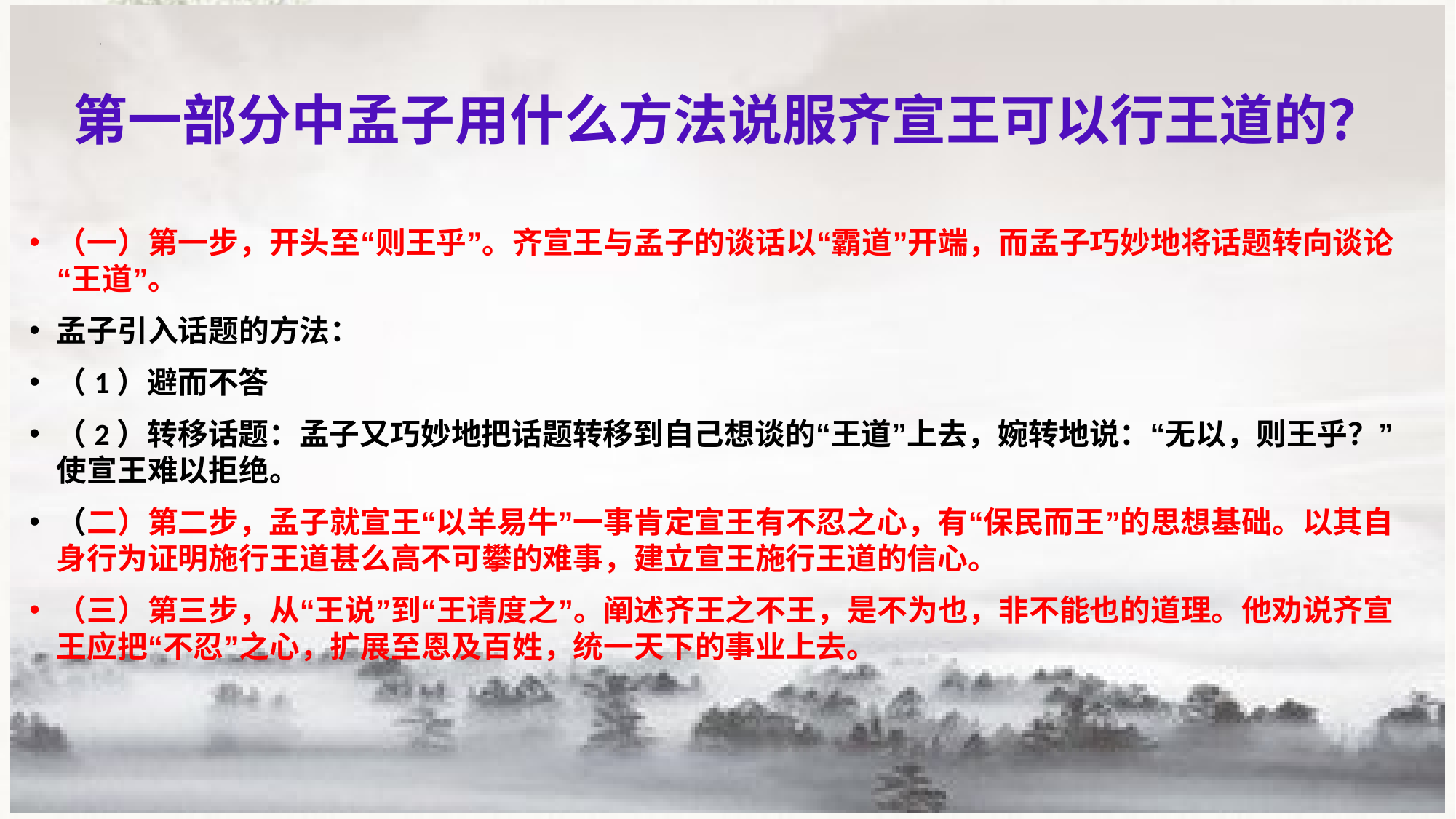

# 第一部分中孟子用什么方法说服齐宣王可以行王道的？
（一）第一步，开头至“则王乎”。齐宣王与孟子的谈话以“霸道”开端，而孟子巧妙地将话题转向谈论“王道”。
孟子引入话题的方法：
（1）避而不答
（2）转移话题：孟子又巧妙地把话题转移到自己想谈的“王道”上去，婉转地说：“无以，则王乎？”使宣王难以拒绝。
（二）第二步，孟子就宣王“以羊易牛”一事肯定宣王有不忍之心，有“保民而王”的思想基础。以其自身行为证明施行王道甚么高不可攀的难事，建立宣王施行王道的信心。
（三）第三步，从“王说”到“王请度之”。阐述齐王之不王，是不为也，非不能也的道理。他劝说齐宣王应把“不忍”之心，扩展至恩及百姓，统一天下的事业上去。